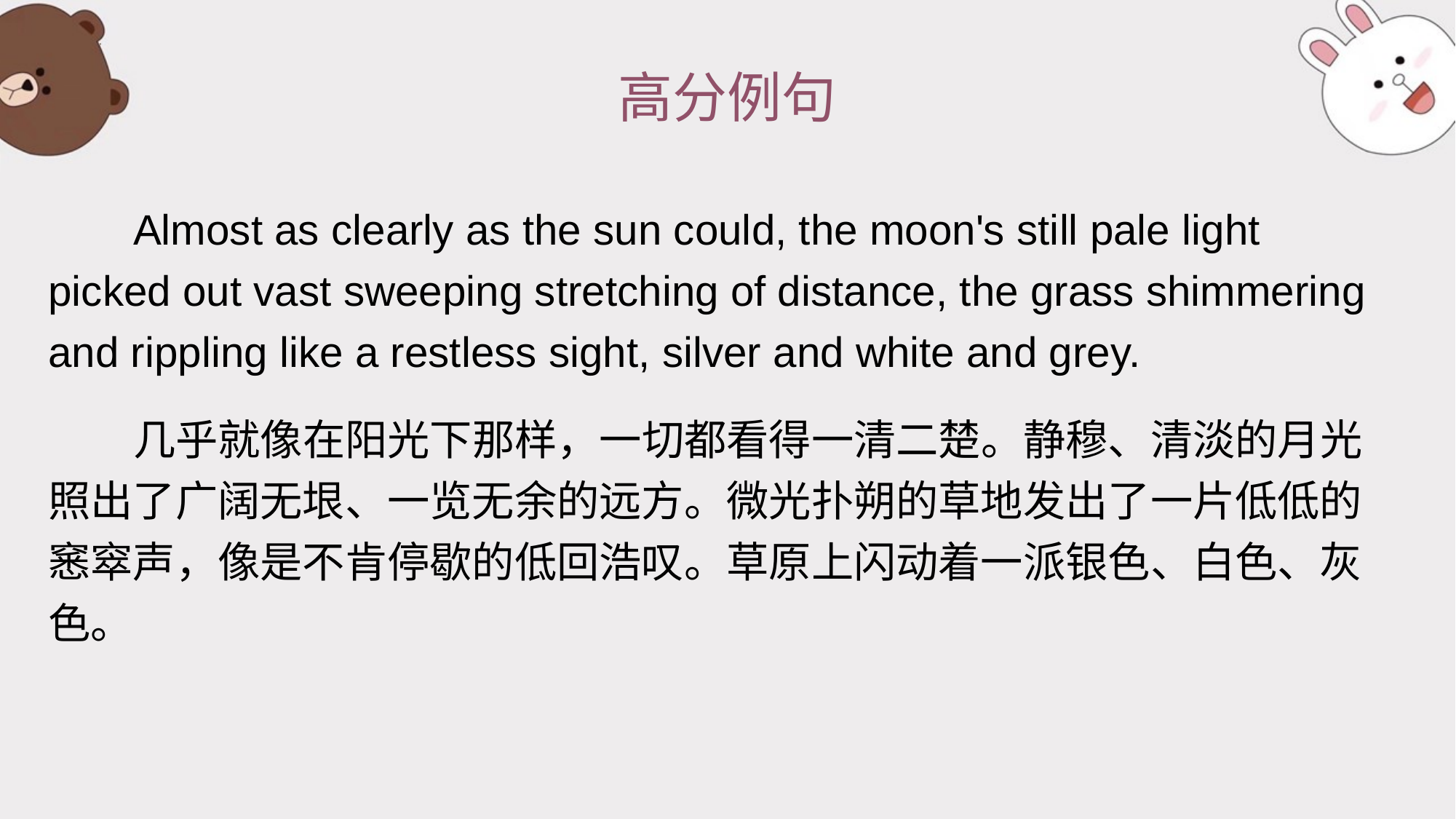

# 高分例句
Almost as clearly as the sun could, the moon's still pale light picked out vast sweeping stretching of distance, the grass shimmering and rippling like a restless sight, silver and white and grey.
几乎就像在阳光下那样，一切都看得一清二楚。静穆、清淡的月光照出了广阔无垠、一览无余的远方。微光扑朔的草地发出了一片低低的窸窣声，像是不肯停歇的低回浩叹。草原上闪动着一派银色、白色、灰色。